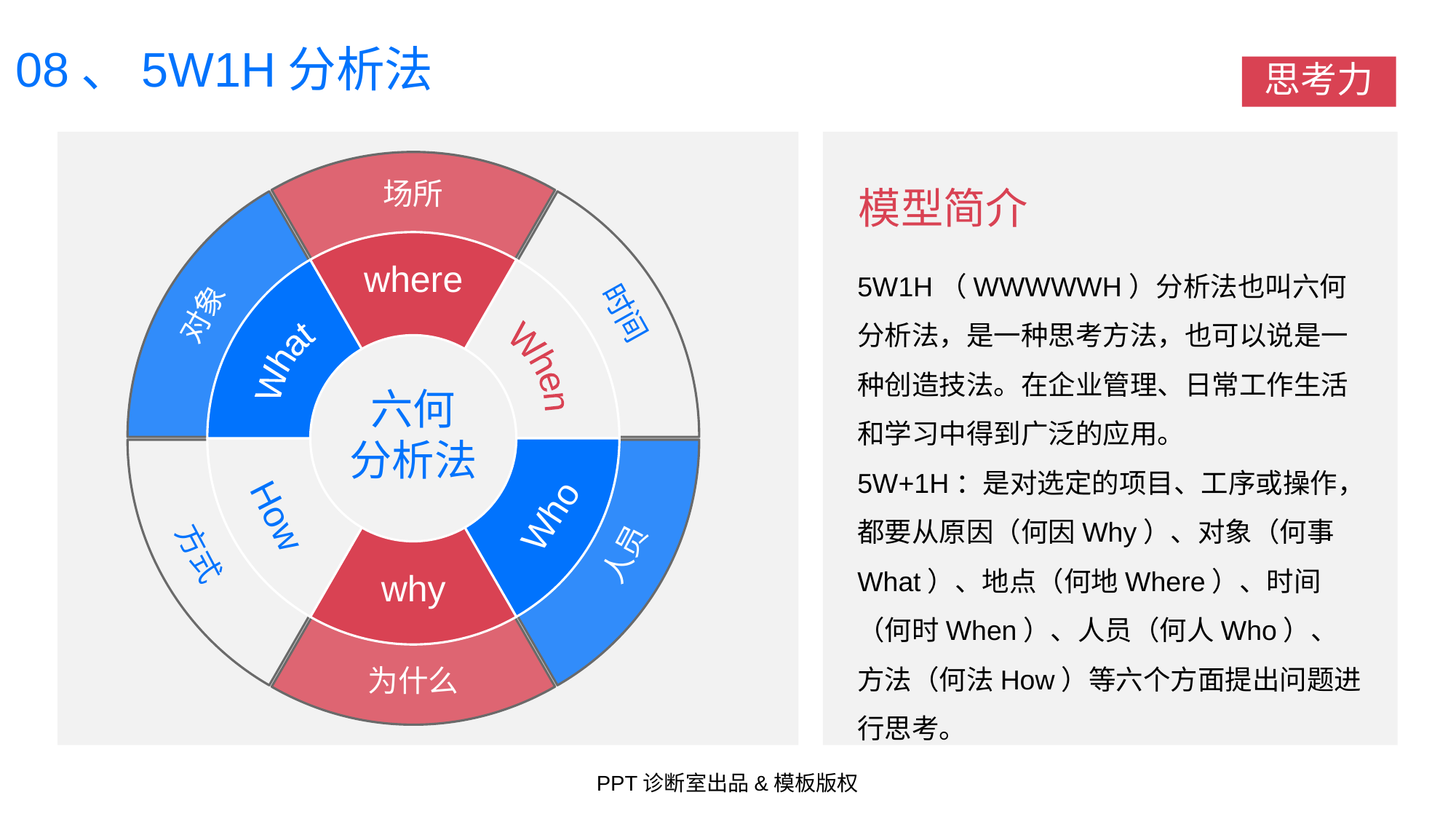

08、5W1H分析法
思考力

### Chart

| Category | 销售额 |
|---|---|
| 第一季度 | 1.0 |
| 第二季度 | 1.0 |
| 第三季度 | 1.0 |
| 第四季度 | 1.0 |
场所
模型简介

### Chart

| Category | 销售额 |
|---|---|
| 第一季度 | 1.0 |
| 第二季度 | 1.0 |
| 第三季度 | 1.0 |
| 第四季度 | 1.0 |
5W1H（WWWWWH）分析法也叫六何分析法，是一种思考方法，也可以说是一种创造技法。在企业管理、日常工作生活和学习中得到广泛的应用。
5W+1H：是对选定的项目、工序或操作，都要从原因（何因Why）、对象（何事What）、地点（何地Where）、时间（何时When）、人员（何人Who）、方法（何法How）等六个方面提出问题进行思考。
where
对象
时间
What
When
六何
分析法
How
Who
方式
人员
why
为什么
PPT诊断室出品&模板版权